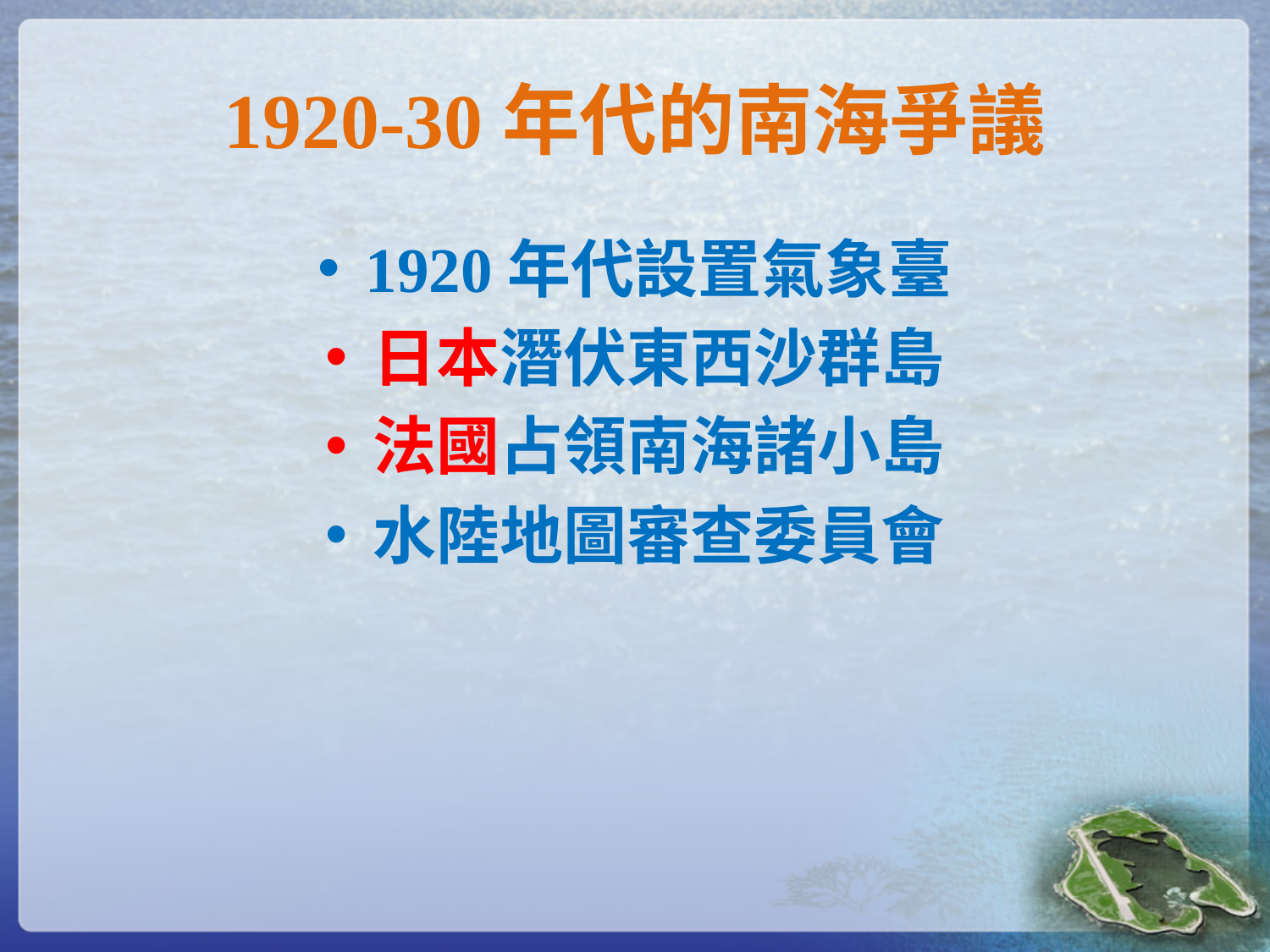

# 1920-30年代的南海爭議
1920年代設置氣象臺
日本潛伏東西沙群島
法國占領南海諸小島
水陸地圖審查委員會